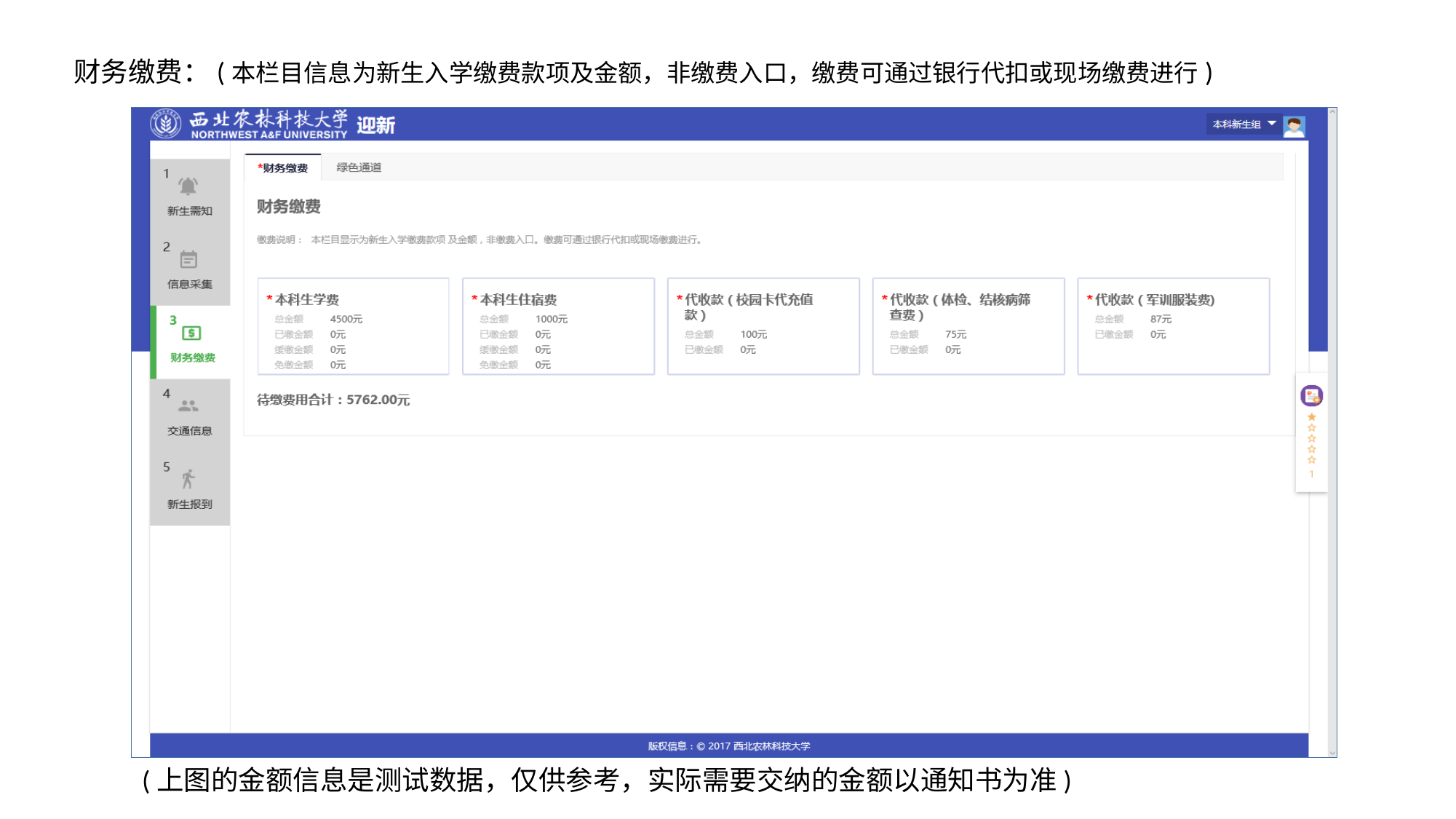

财务缴费：(本栏目信息为新生入学缴费款项及金额，非缴费入口，缴费可通过银行代扣或现场缴费进行)

(上图的金额信息是测试数据，仅供参考，实际需要交纳的金额以通知书为准)